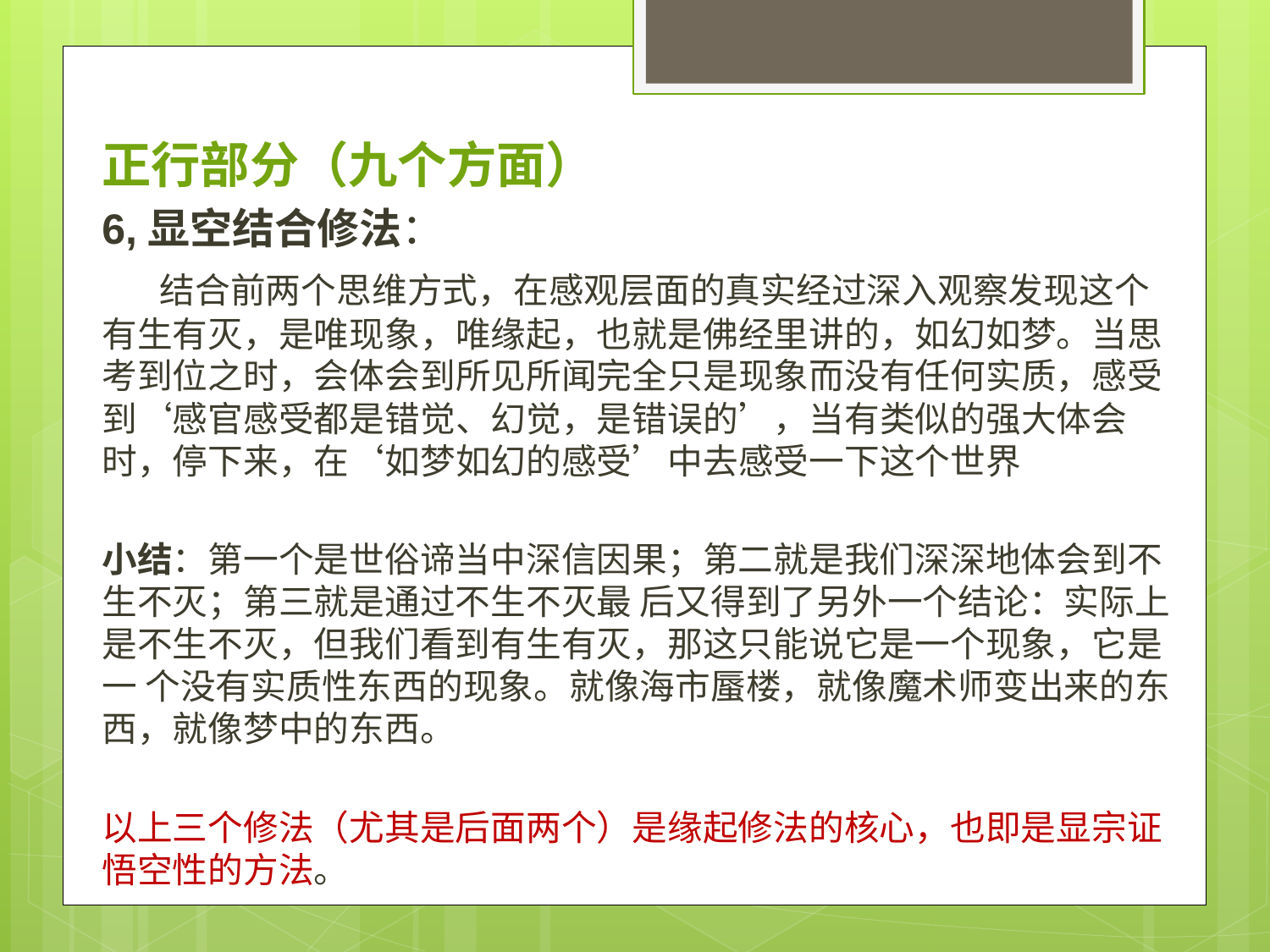

正行部分（九个方面）
6,显空结合修法：
     结合前两个思维方式，在感观层面的真实经过深入观察发现这个有生有灭，是唯现象，唯缘起，也就是佛经里讲的，如幻如梦。当思考到位之时，会体会到所见所闻完全只是现象而没有任何实质，感受到‘感官感受都是错觉、幻觉，是错误的’，当有类似的强大体会时，停下来，在‘如梦如幻的感受’中去感受一下这个世界

小结：第一个是世俗谛当中深信因果；第二就是我们深深地体会到不生不灭；第三就是通过不生不灭最 后又得到了另外一个结论：实际上是不生不灭，但我们看到有生有灭，那这只能说它是一个现象，它是一 个没有实质性东西的现象。就像海市蜃楼，就像魔术师变出来的东西，就像梦中的东西。

以上三个修法（尤其是后面两个）是缘起修法的核心，也即是显宗证悟空性的方法。